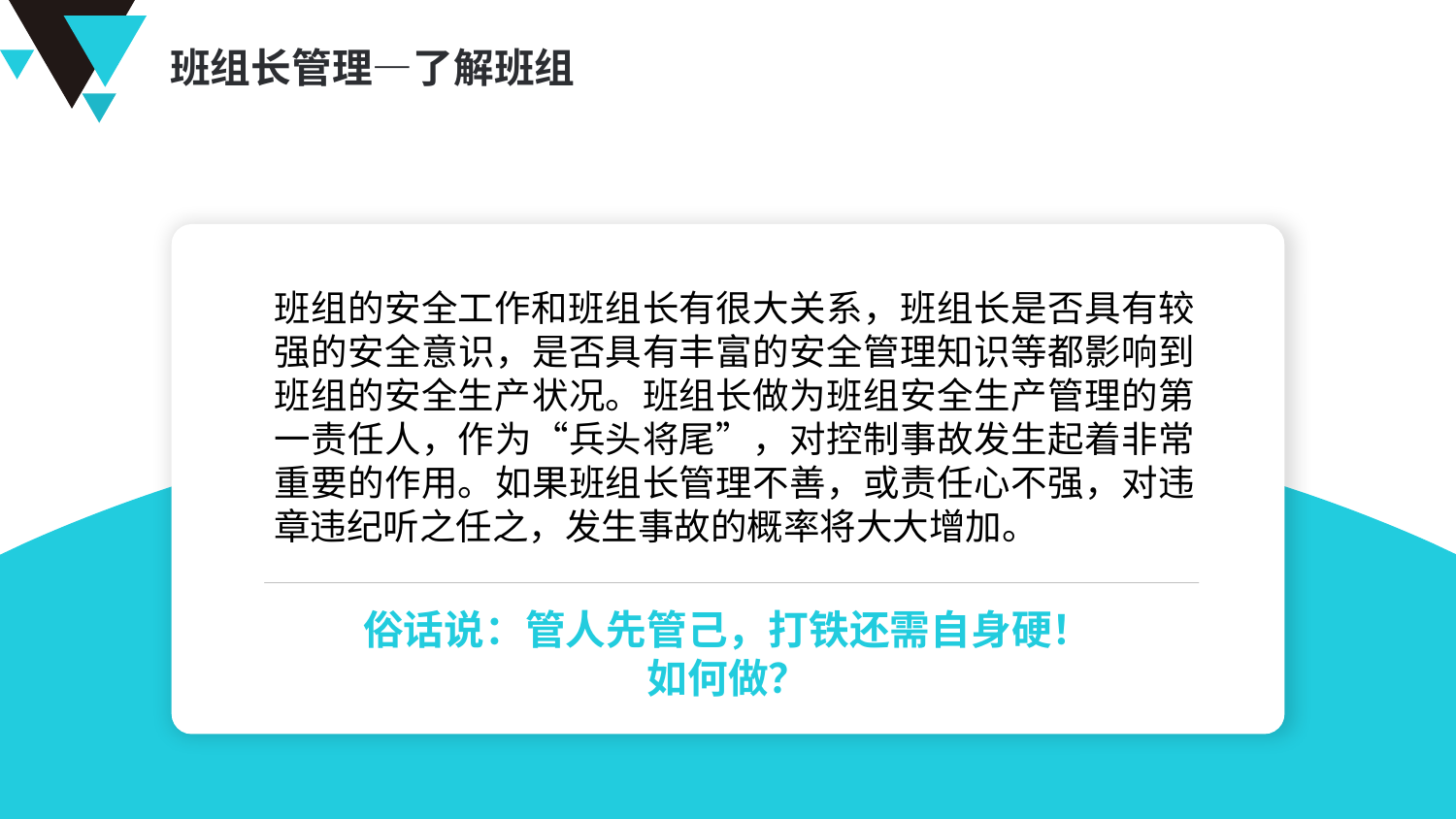

班组长管理—了解班组

班组的安全工作和班组长有很大关系，班组长是否具有较强的安全意识，是否具有丰富的安全管理知识等都影响到班组的安全生产状况。班组长做为班组安全生产管理的第一责任人，作为“兵头将尾”，对控制事故发生起着非常重要的作用。如果班组长管理不善，或责任心不强，对违章违纪听之任之，发生事故的概率将大大增加。

俗话说：管人先管己，打铁还需自身硬！
如何做？